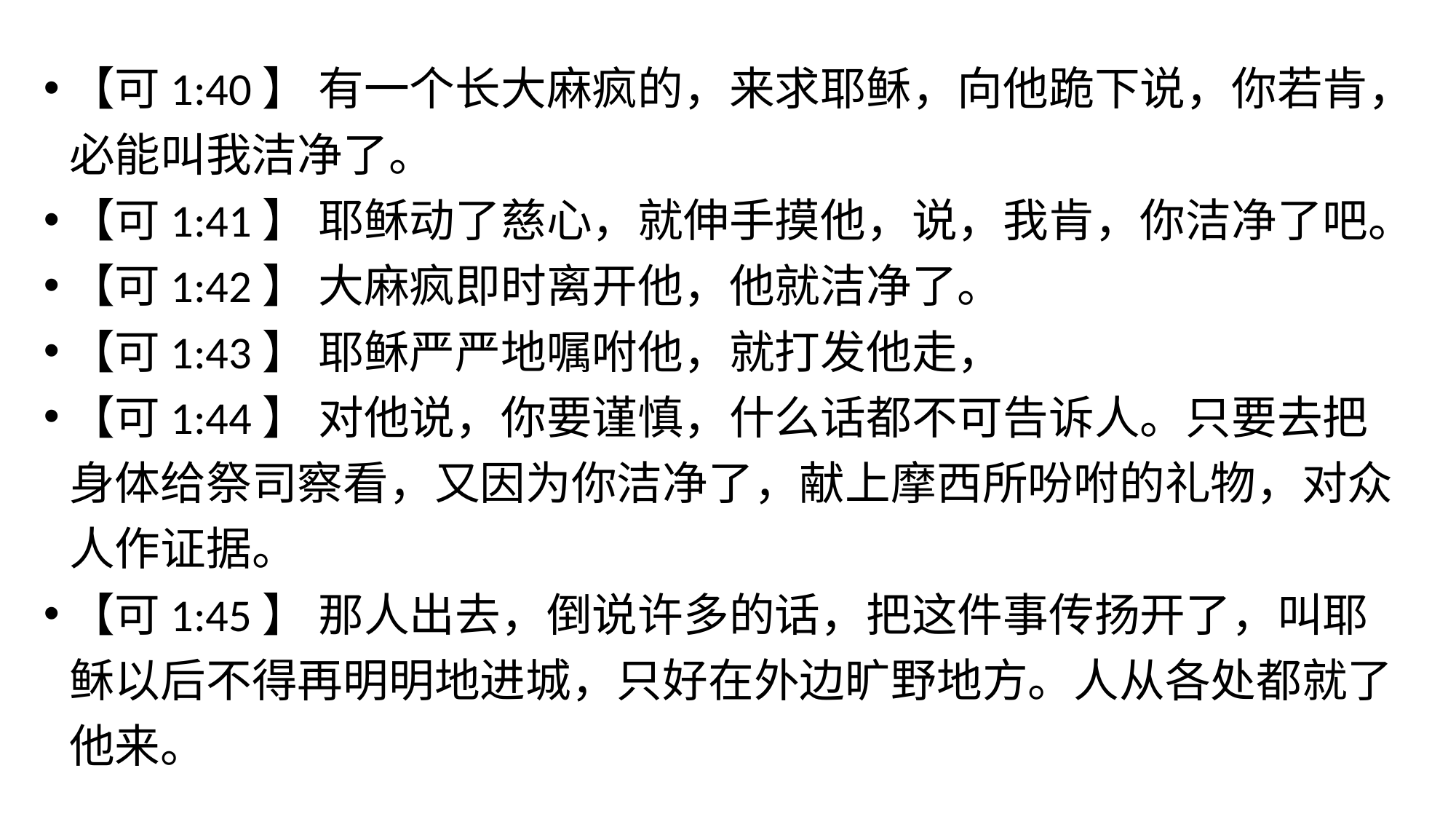

【可1:40】 有一个长大麻疯的，来求耶稣，向他跪下说，你若肯，必能叫我洁净了。
【可1:41】 耶稣动了慈心，就伸手摸他，说，我肯，你洁净了吧。
【可1:42】 大麻疯即时离开他，他就洁净了。
【可1:43】 耶稣严严地嘱咐他，就打发他走，
【可1:44】 对他说，你要谨慎，什么话都不可告诉人。只要去把身体给祭司察看，又因为你洁净了，献上摩西所吩咐的礼物，对众人作证据。
【可1:45】 那人出去，倒说许多的话，把这件事传扬开了，叫耶稣以后不得再明明地进城，只好在外边旷野地方。人从各处都就了他来。